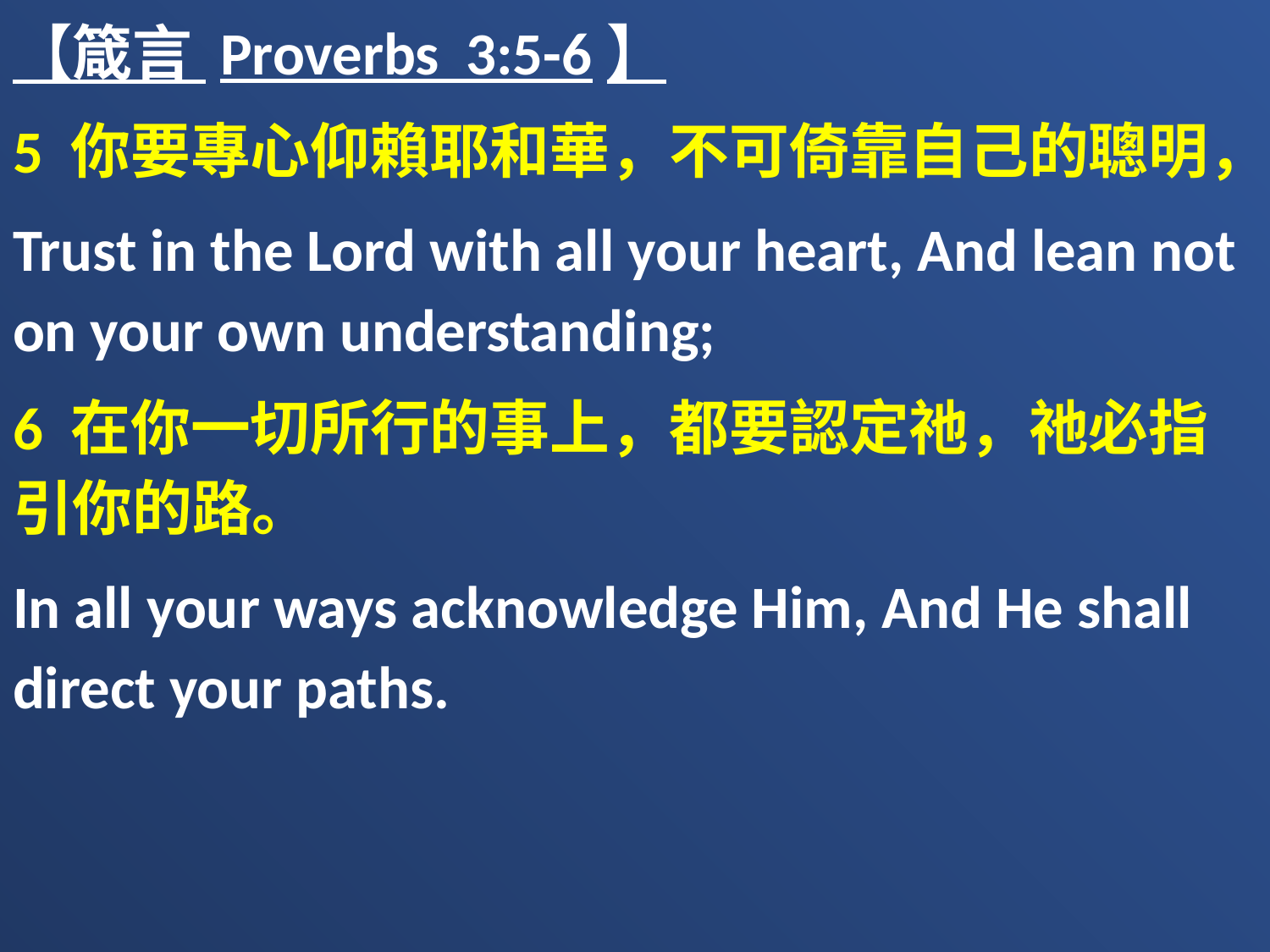

【箴言 Proverbs  3:5-6】
5 你要專心仰賴耶和華，不可倚靠自己的聰明，
Trust in the Lord with all your heart, And lean not on your own understanding;
6 在你一切所行的事上，都要認定祂，祂必指引你的路。
In all your ways acknowledge Him, And He shall direct your paths.